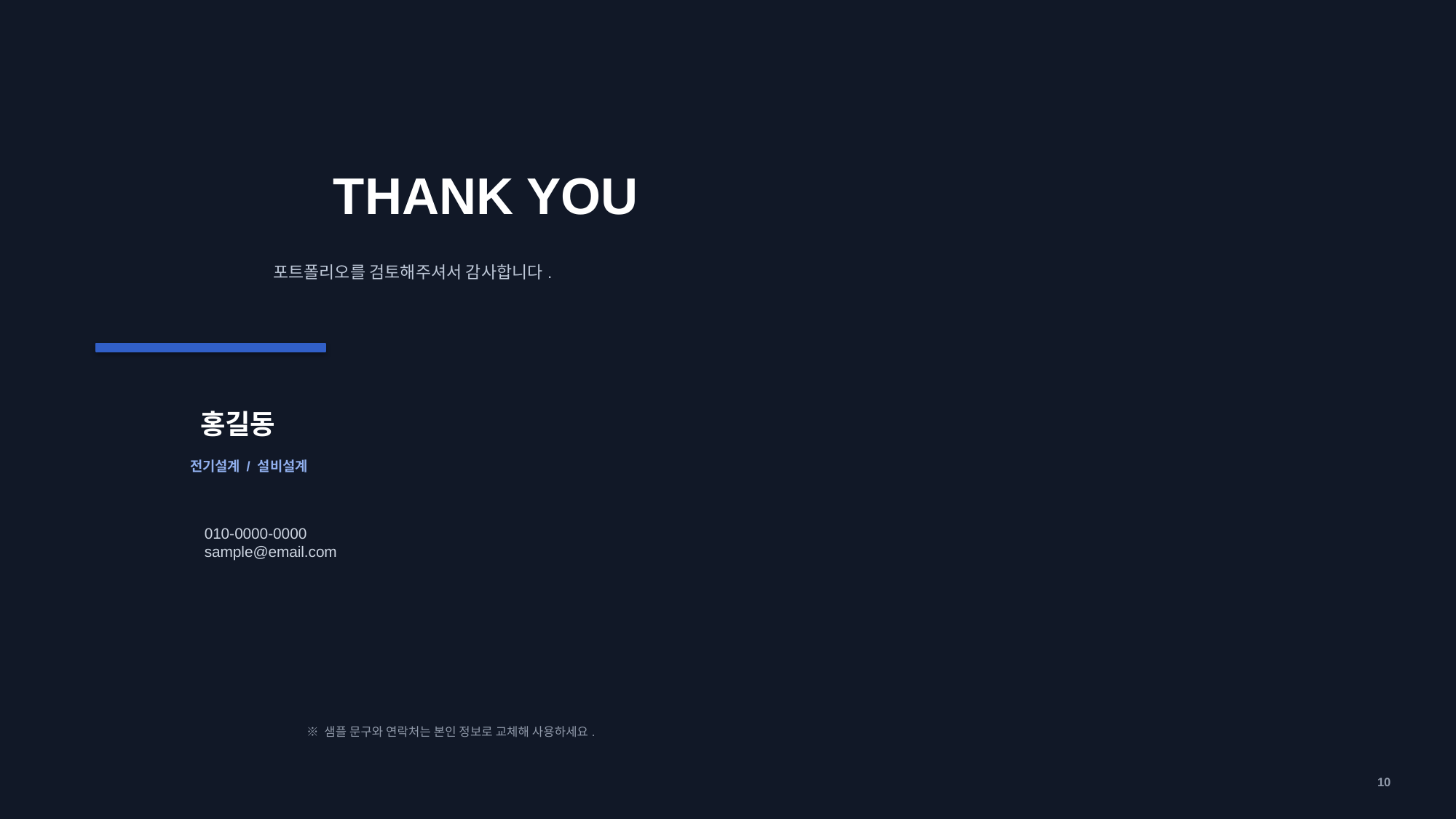

THANK YOU
포트폴리오를 검토해주셔서 감사합니다.

홍길동
전기설계 / 설비설계
010-0000-0000
sample@email.com
※ 샘플 문구와 연락처는 본인 정보로 교체해 사용하세요.
10